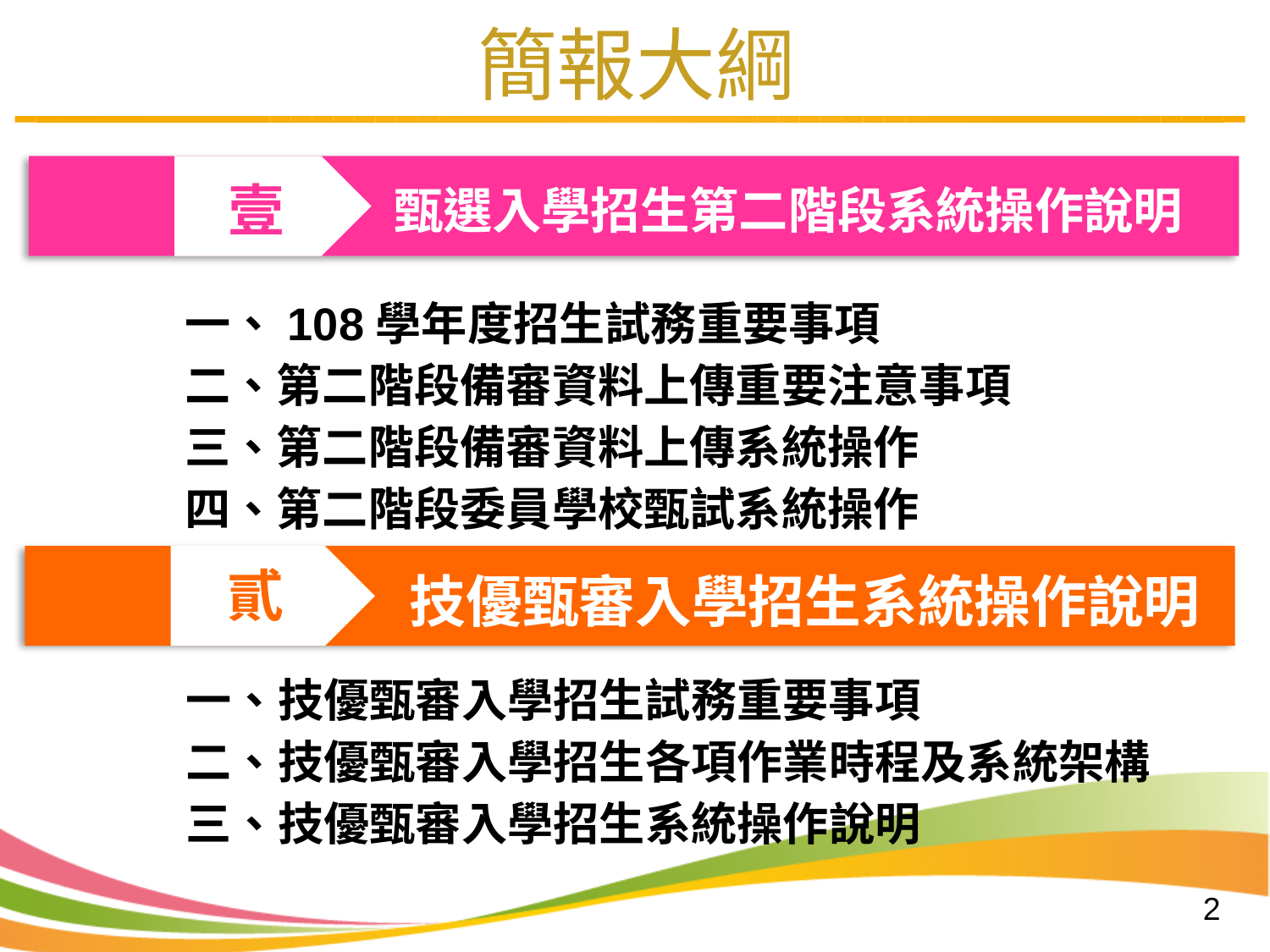

# 簡報大綱

壹
甄選入學招生第二階段系統操作說明
一、108學年度招生試務重要事項
二、第二階段備審資料上傳重要注意事項
三、第二階段備審資料上傳系統操作
四、第二階段委員學校甄試系統操作

貳
技優甄審入學招生系統操作說明
一、技優甄審入學招生試務重要事項
二、技優甄審入學招生各項作業時程及系統架構
三、技優甄審入學招生系統操作說明